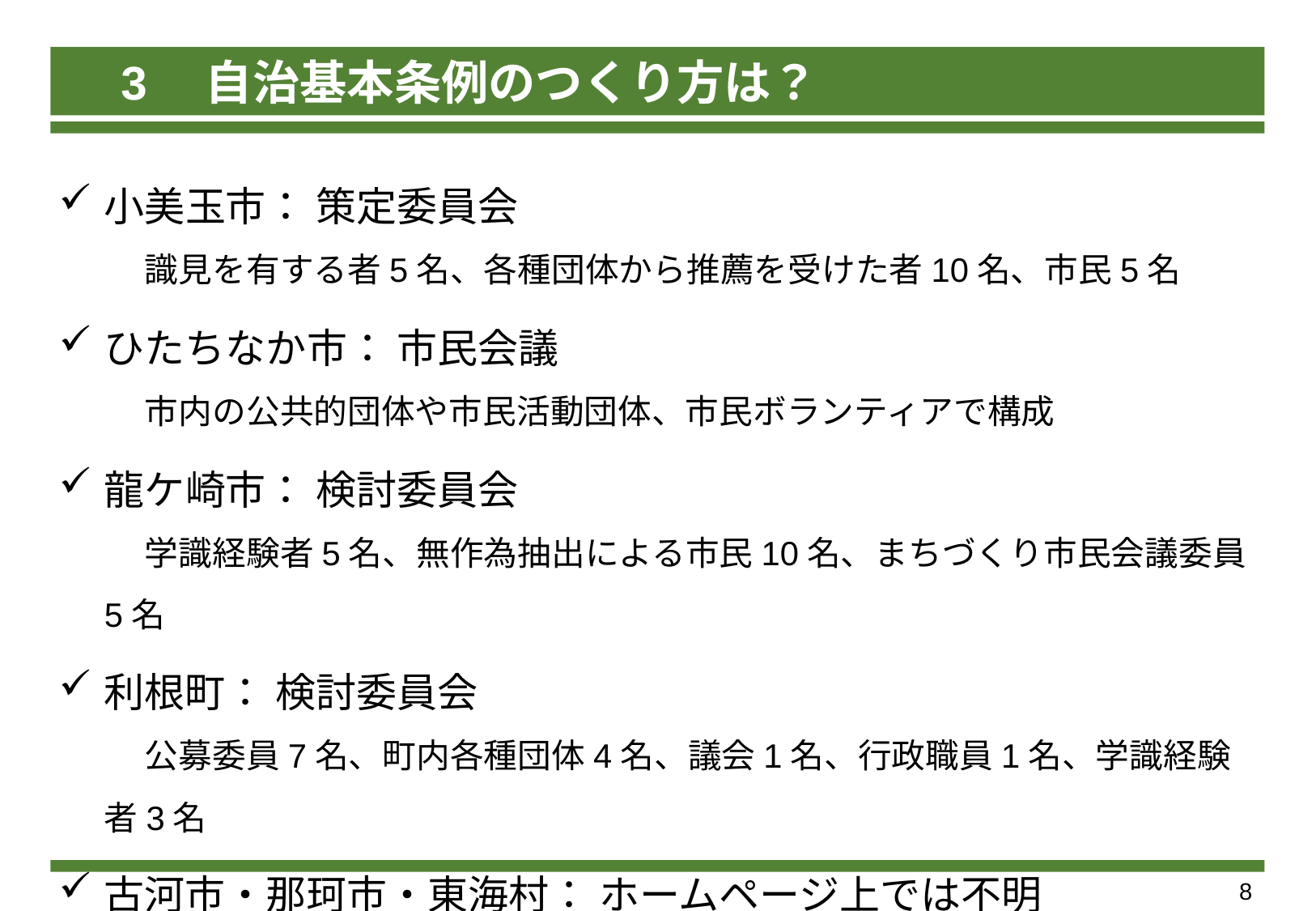

3　自治基本条例のつくり方は？

小美玉市： 策定委員会
　識見を有する者5名、各種団体から推薦を受けた者10名、市民5名
ひたちなか市： 市民会議
　市内の公共的団体や市民活動団体、市民ボランティアで構成
龍ケ崎市： 検討委員会
　学識経験者5名、無作為抽出による市民10名、まちづくり市民会議委員5名
利根町： 検討委員会
　公募委員7名、町内各種団体4名、議会1名、行政職員1名、学識経験者3名
古河市・那珂市・東海村： ホームページ上では不明

8